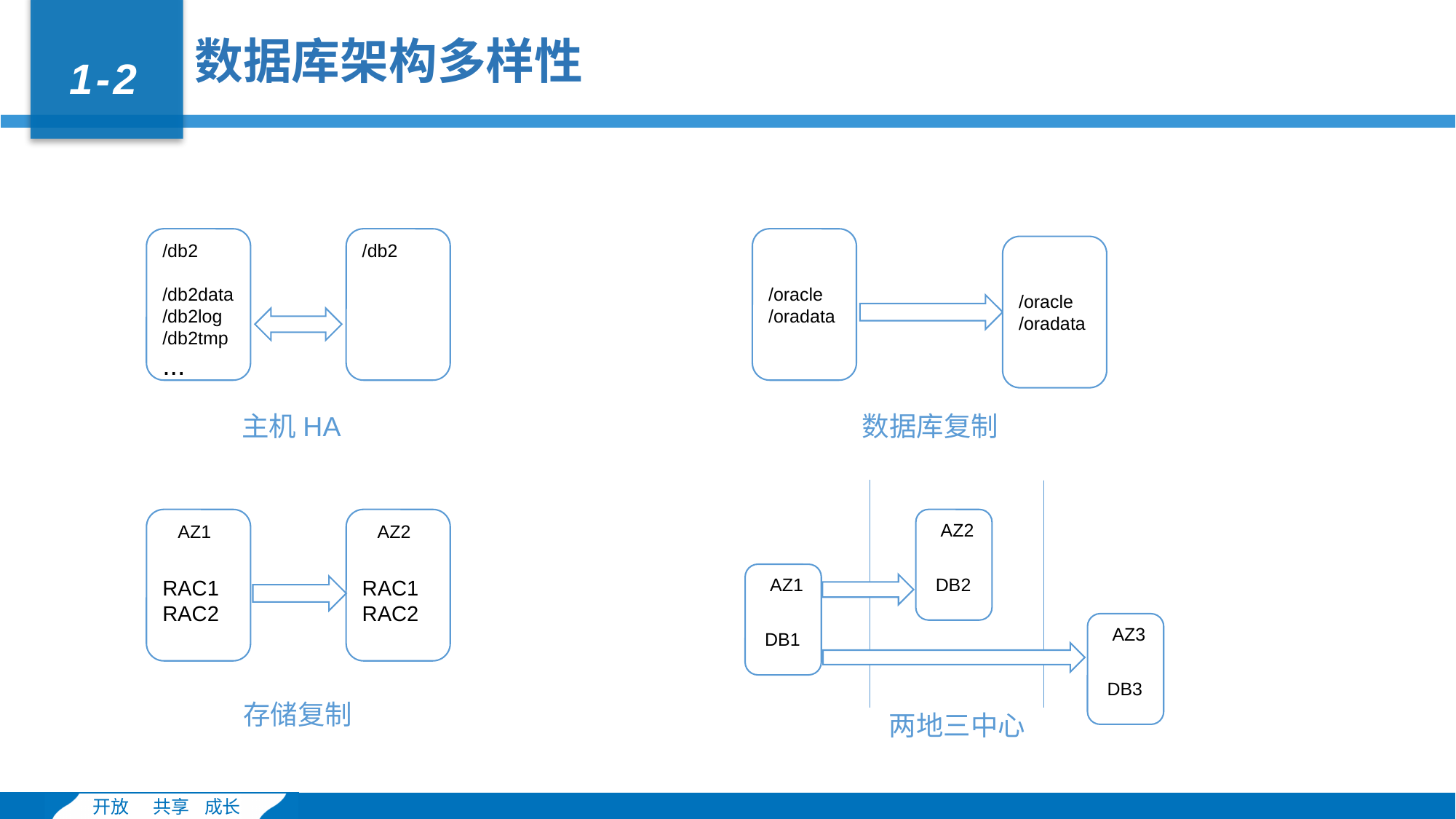

数据库架构多样性
1-2

/db2

/db2data
/db2log
/db2tmp
...
/db2

/oracle
/oradata

/oracle
/oradata

主机HA
数据库复制
   AZ1

RAC1
RAC2
   AZ2

RAC1
RAC2
  AZ2

 DB2

  AZ1

 DB1

  AZ3

 DB3

存储复制
两地三中心